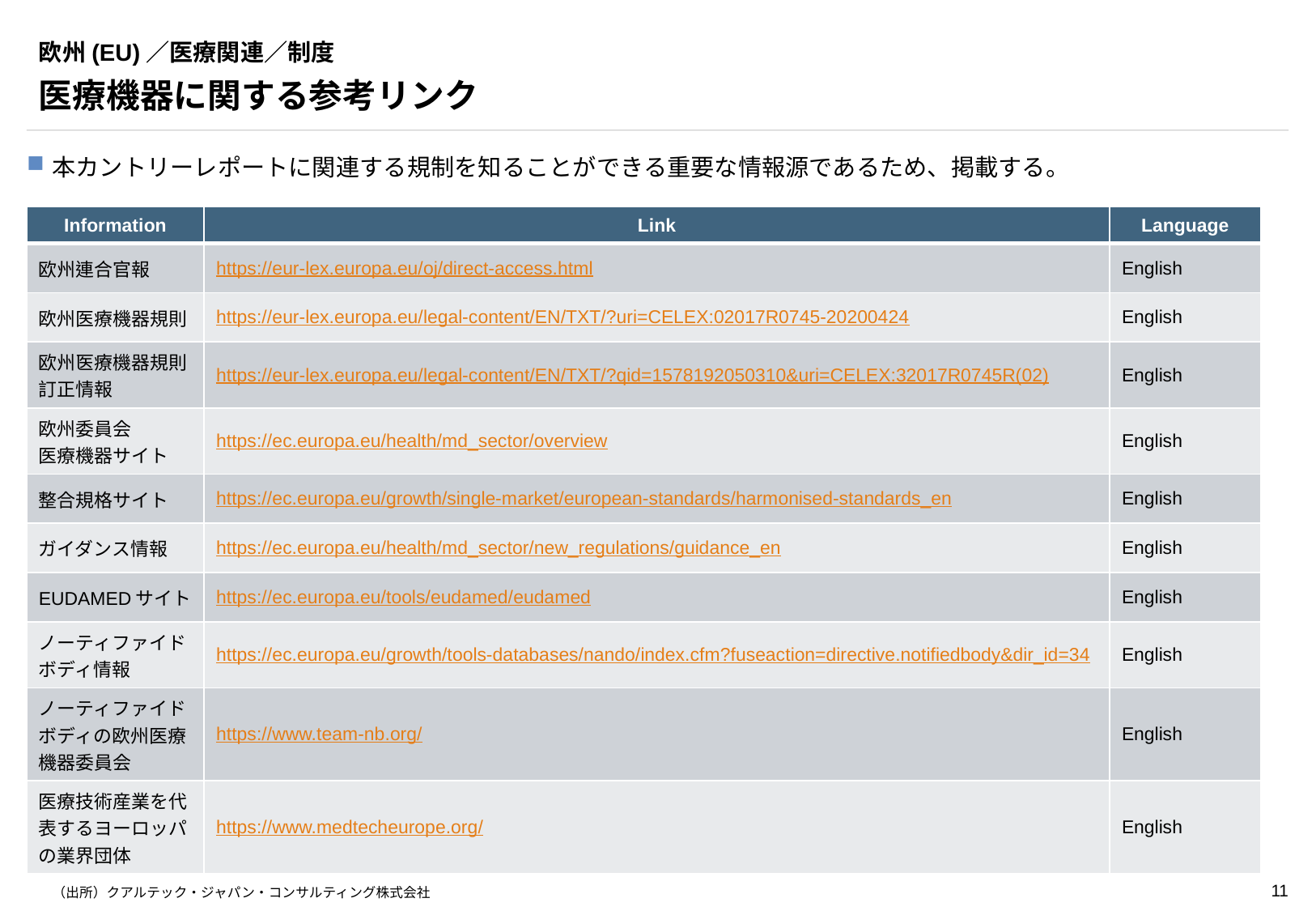

# 欧州(EU)／医療関連／制度
医療機器に関する参考リンク
本カントリーレポートに関連する規制を知ることができる重要な情報源であるため、掲載する。
| Information | Link | Language |
| --- | --- | --- |
| 欧州連合官報 | https://eur-lex.europa.eu/oj/direct-access.html | English |
| 欧州医療機器規則 | https://eur-lex.europa.eu/legal-content/EN/TXT/?uri=CELEX:02017R0745-20200424 | English |
| 欧州医療機器規則訂正情報 | https://eur-lex.europa.eu/legal-content/EN/TXT/?qid=1578192050310&uri=CELEX:32017R0745R(02) | English |
| 欧州委員会　 医療機器サイト | https://ec.europa.eu/health/md\_sector/overview | English |
| 整合規格サイト | https://ec.europa.eu/growth/single-market/european-standards/harmonised-standards\_en | English |
| ガイダンス情報 | https://ec.europa.eu/health/md\_sector/new\_regulations/guidance\_en | English |
| EUDAMEDサイト | https://ec.europa.eu/tools/eudamed/eudamed | English |
| ノーティファイドボディ情報 | https://ec.europa.eu/growth/tools-databases/nando/index.cfm?fuseaction=directive.notifiedbody&dir\_id=34 | English |
| ノーティファイドボディの欧州医療機器委員会 | https://www.team-nb.org/ | English |
| 医療技術産業を代表するヨーロッパの業界団体 | https://www.medtecheurope.org/ | English |
（出所）クアルテック・ジャパン・コンサルティング株式会社